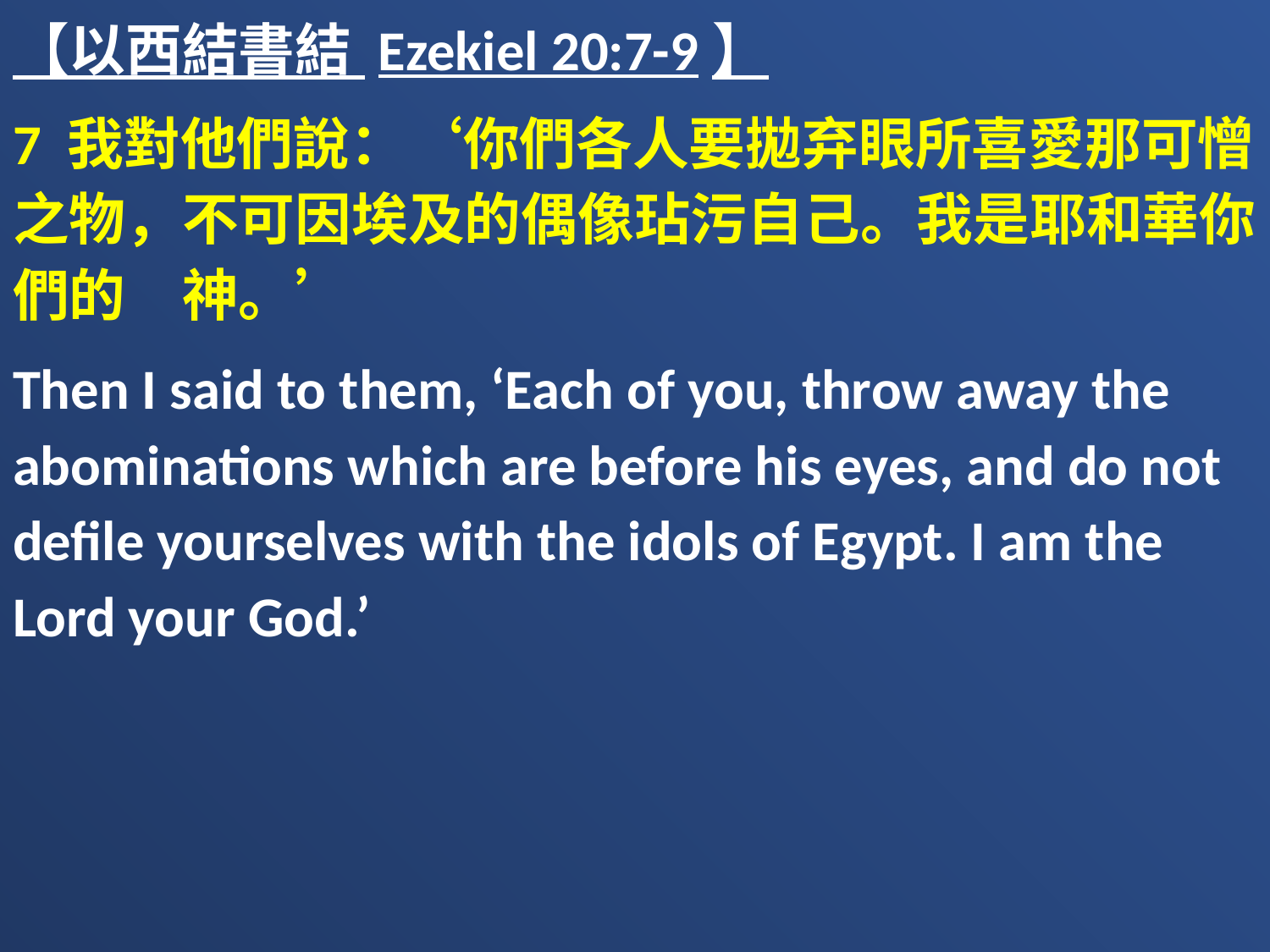

【以西結書結 Ezekiel 20:7-9】
7 我對他們說：‘你們各人要拋弃眼所喜愛那可憎之物，不可因埃及的偶像玷污自己。我是耶和華你們的　神。’
Then I said to them, ‘Each of you, throw away the abominations which are before his eyes, and do not defile yourselves with the idols of Egypt. I am the Lord your God.’